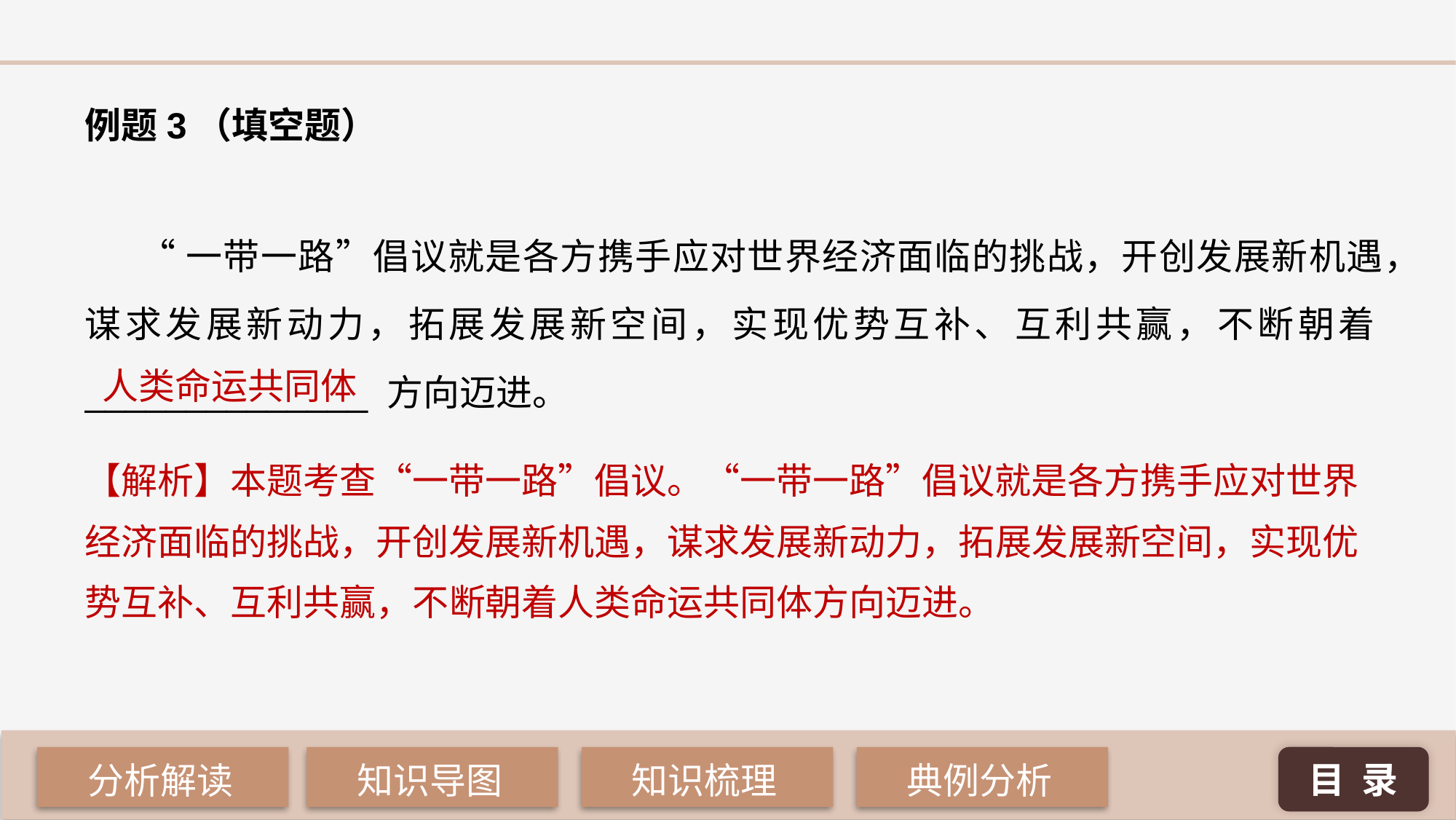

例题3（填空题）
“一带一路”倡议就是各方携手应对世界经济面临的挑战，开创发展新机遇，谋求发展新动力，拓展发展新空间，实现优势互补、互利共赢，不断朝着______________ 方向迈进。
人类命运共同体
【解析】本题考查“一带一路”倡议。“一带一路”倡议就是各方携手应对世界经济面临的挑战，开创发展新机遇，谋求发展新动力，拓展发展新空间，实现优势互补、互利共赢，不断朝着人类命运共同体方向迈进。